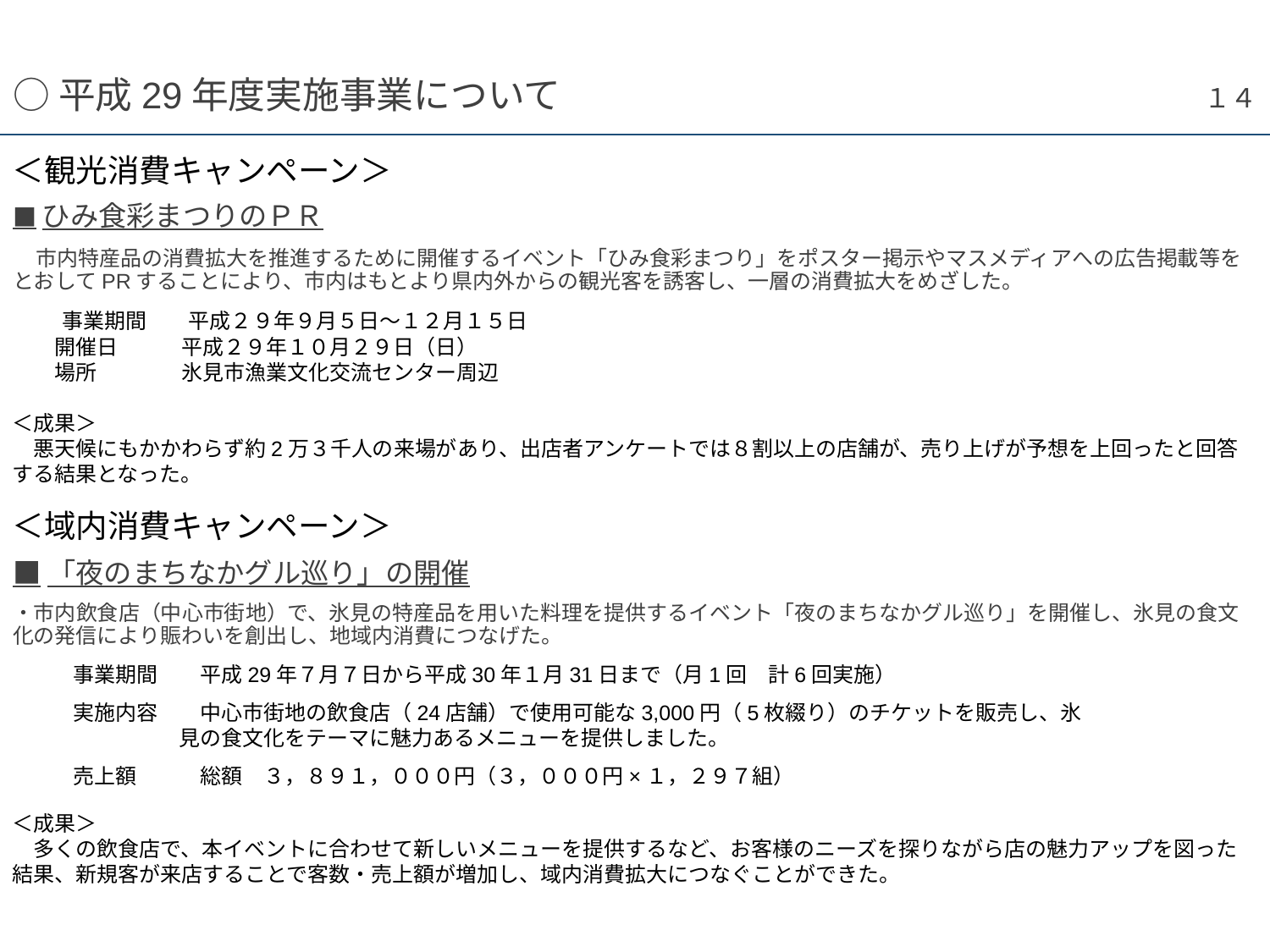

１４
# ○平成29年度実施事業について
＜観光消費キャンペーン＞
■ひみ食彩まつりのＰＲ
　市内特産品の消費拡大を推進するために開催するイベント「ひみ食彩まつり」をポスター掲示やマスメディアへの広告掲載等をとおしてPRすることにより、市内はもとより県内外からの観光客を誘客し、一層の消費拡大をめざした。
　　事業期間　　平成２９年９月５日～１２月１５日
　　開催日　　　平成２９年１０月２９日（日）
　　場所　　　　氷見市漁業文化交流センター周辺

＜成果＞
　悪天候にもかかわらず約2万３千人の来場があり、出店者アンケートでは８割以上の店舗が、売り上げが予想を上回ったと回答する結果となった。
＜域内消費キャンペーン＞
■「夜のまちなかグル巡り」の開催
・市内飲食店（中心市街地）で、氷見の特産品を用いた料理を提供するイベント「夜のまちなかグル巡り」を開催し、氷見の食文化の発信により賑わいを創出し、地域内消費につなげた。

　事業期間　　平成29年７月７日から平成30年１月31日まで（月1回　計6回実施）
　実施内容　　中心市街地の飲食店（24店舗）で使用可能な3,000円（5枚綴り）のチケットを販売し、氷
　　　　　　見の食文化をテーマに魅力あるメニューを提供しました。
　売上額　　　総額　３，８９１，０００円（３，０００円×１，２９７組）

＜成果＞
　多くの飲食店で、本イベントに合わせて新しいメニューを提供するなど、お客様のニーズを探りながら店の魅力アップを図った結果、新規客が来店することで客数・売上額が増加し、域内消費拡大につなぐことができた。